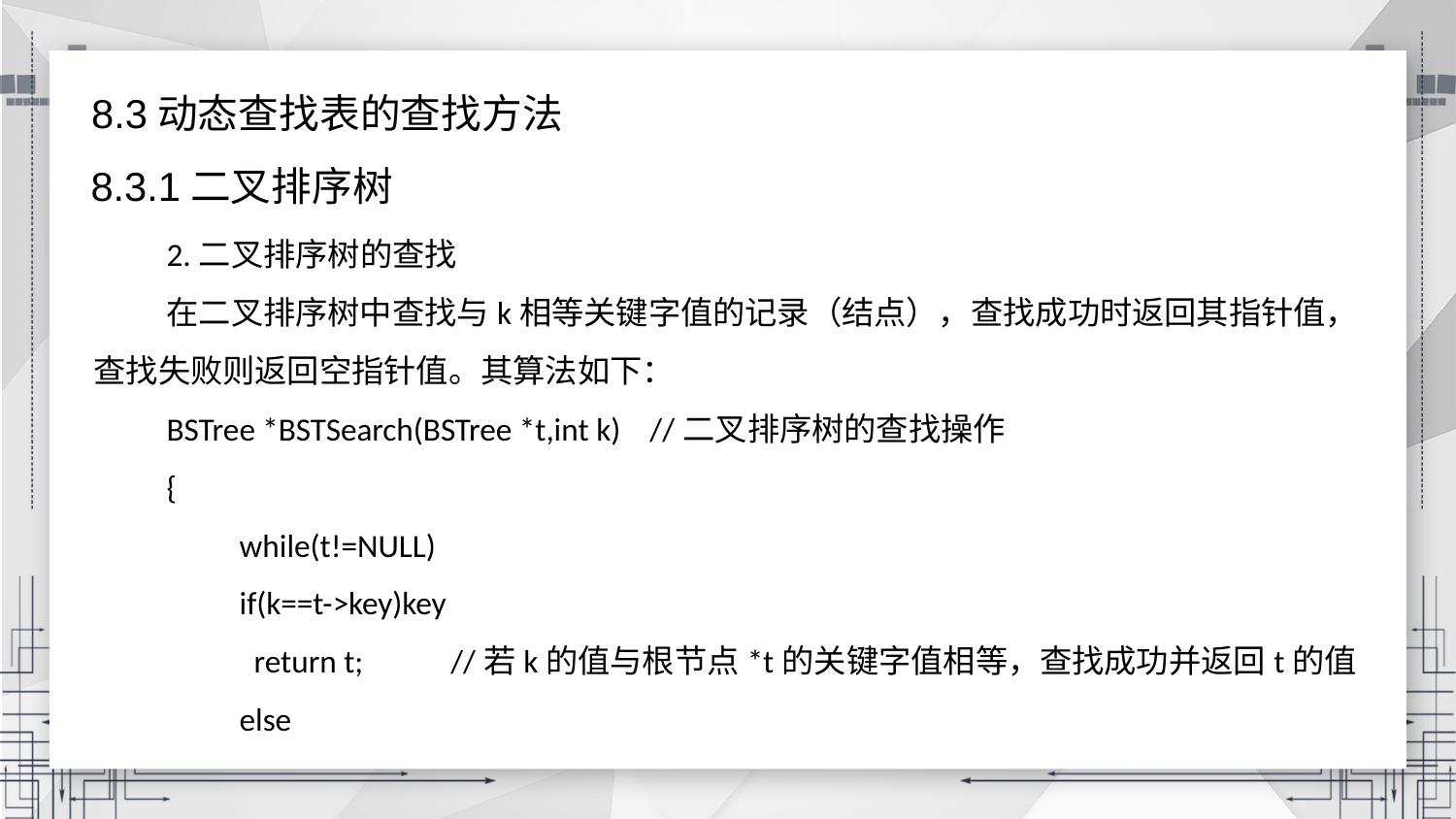

8.3动态查找表的查找方法
8.3.1二叉排序树
2.二叉排序树的查找
在二叉排序树中查找与k相等关键字值的记录（结点），查找成功时返回其指针值，查找失败则返回空指针值。其算法如下：
BSTree *BSTSearch(BSTree *t,int k)    //二叉排序树的查找操作
{
	while(t!=NULL)
	if(k==t->key)key
	  return t;            //若k的值与根节点*t的关键字值相等，查找成功并返回t的值
	else